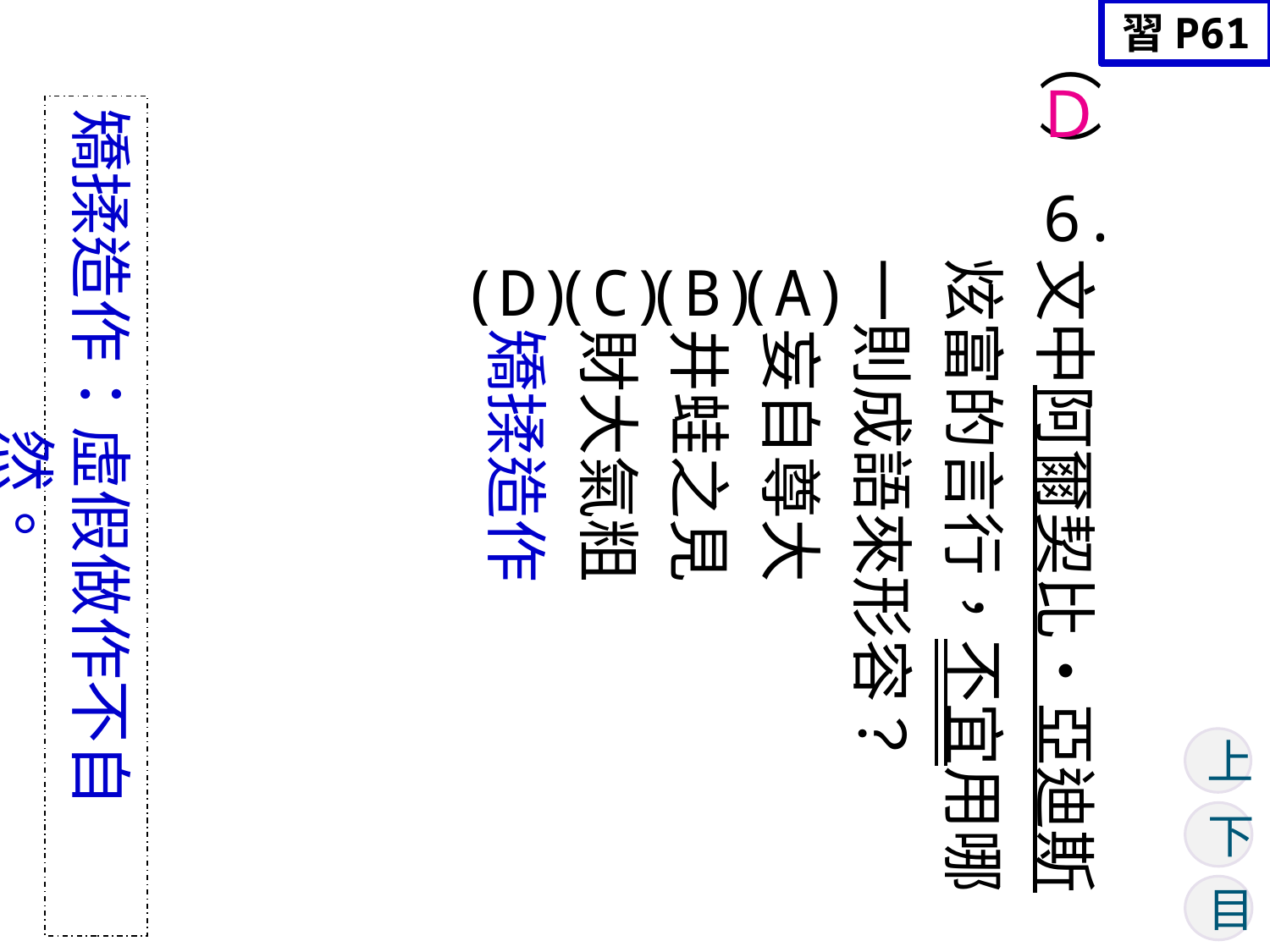

習P61
（  ）
Ｄ
矯揉造作：虛假做作不自然。
6.
文中阿爾契比‧亞迪斯炫富的言行，不宜用哪一則成語來形容？
妄自尊大
井蛙之見
財大氣粗
矯揉造作
(D)
(C)
(B)
(A)